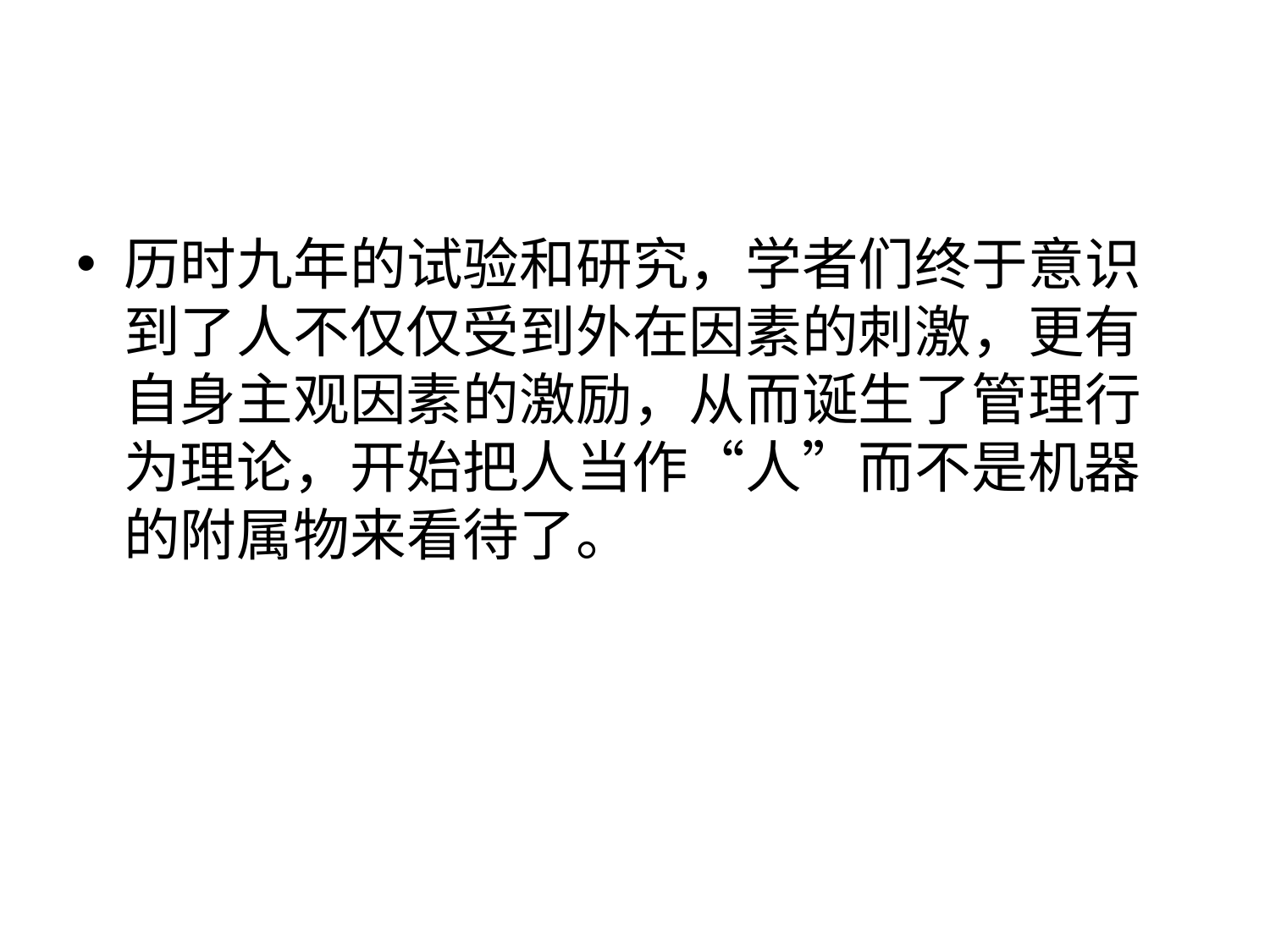

#
历时九年的试验和研究，学者们终于意识到了人不仅仅受到外在因素的刺激，更有自身主观因素的激励，从而诞生了管理行为理论，开始把人当作“人”而不是机器的附属物来看待了。